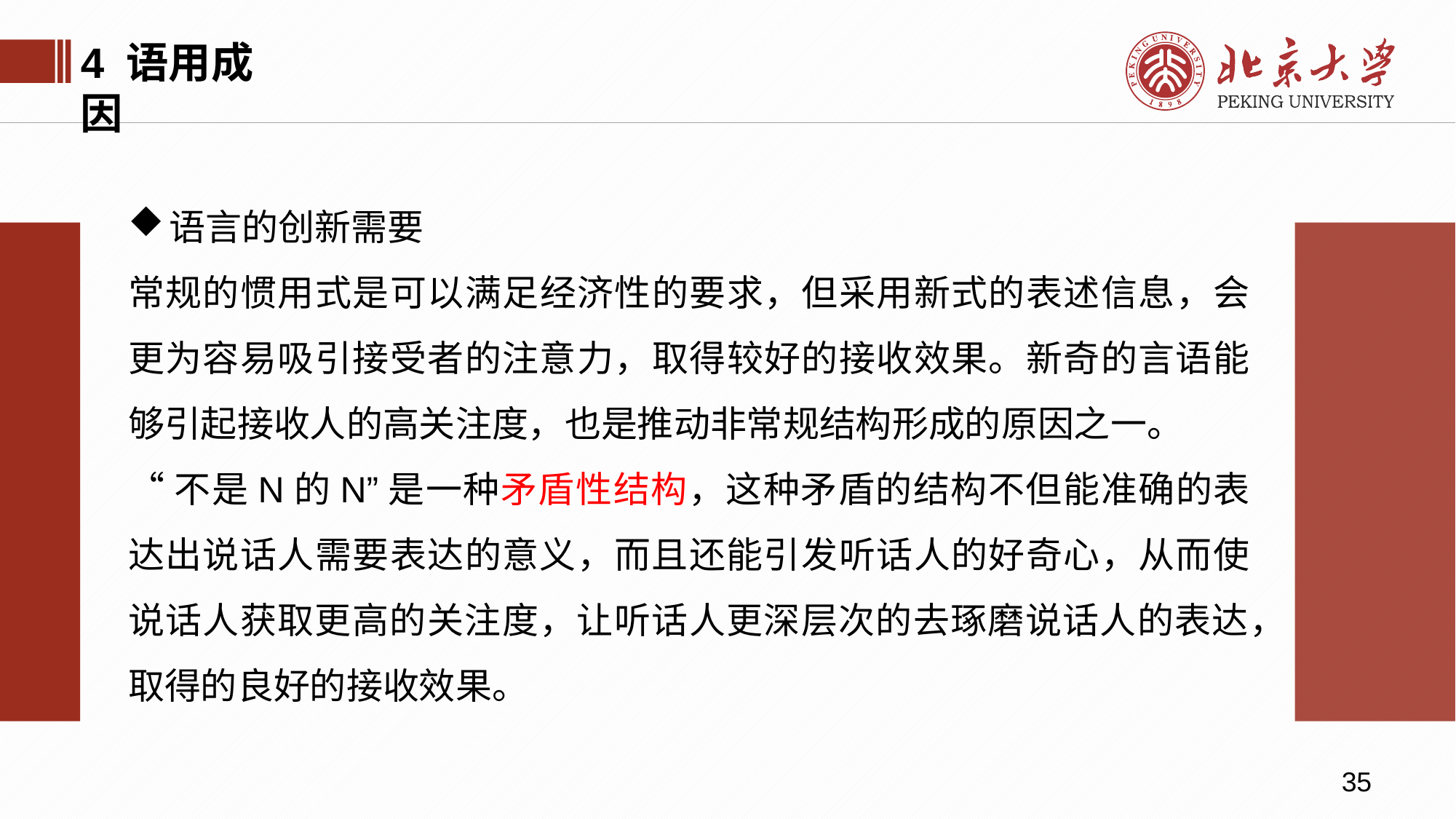

4 语用成因
语言的创新需要
常规的惯用式是可以满足经济性的要求，但采用新式的表述信息，会更为容易吸引接受者的注意力，取得较好的接收效果。新奇的言语能够引起接收人的高关注度，也是推动非常规结构形成的原因之一。
“不是N的N”是一种矛盾性结构，这种矛盾的结构不但能准确的表达出说话人需要表达的意义，而且还能引发听话人的好奇心，从而使说话人获取更高的关注度，让听话人更深层次的去琢磨说话人的表达，取得的良好的接收效果。
35